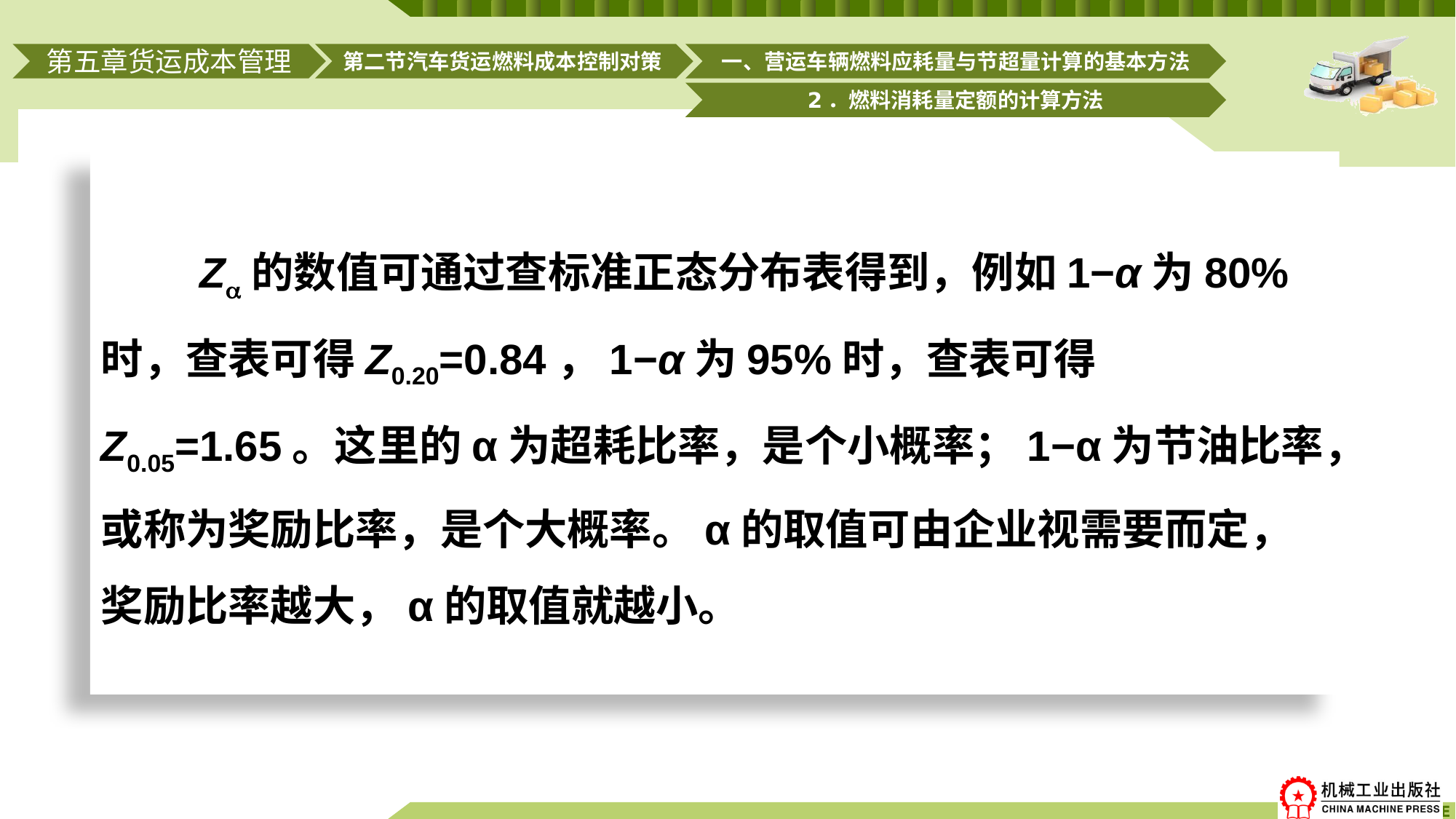

第二节汽车货运燃料成本控制对策
一、营运车辆燃料应耗量与节超量计算的基本方法
第五章货运成本管理
2．燃料消耗量定额的计算方法
# Zα的数值可通过查标准正态分布表得到，例如1−α为80%时，查表可得Z0.20=0.84，1−α为95%时，查表可得Z0.05=1.65。这里的α为超耗比率，是个小概率；1−α为节油比率，或称为奖励比率，是个大概率。α的取值可由企业视需要而定，奖励比率越大，α的取值就越小。